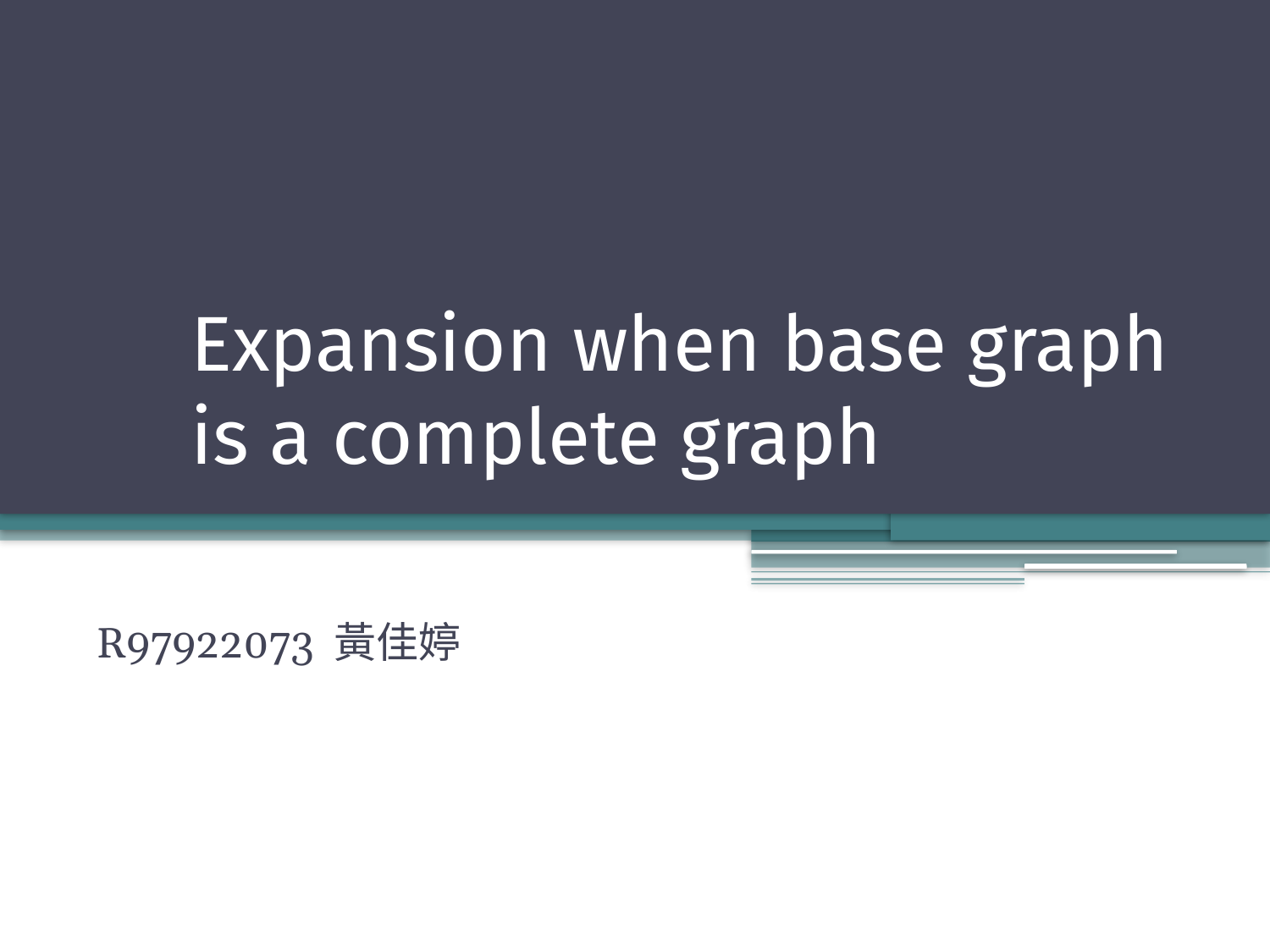

# Expansion when base graph is a complete graph
R97922073 黃佳婷